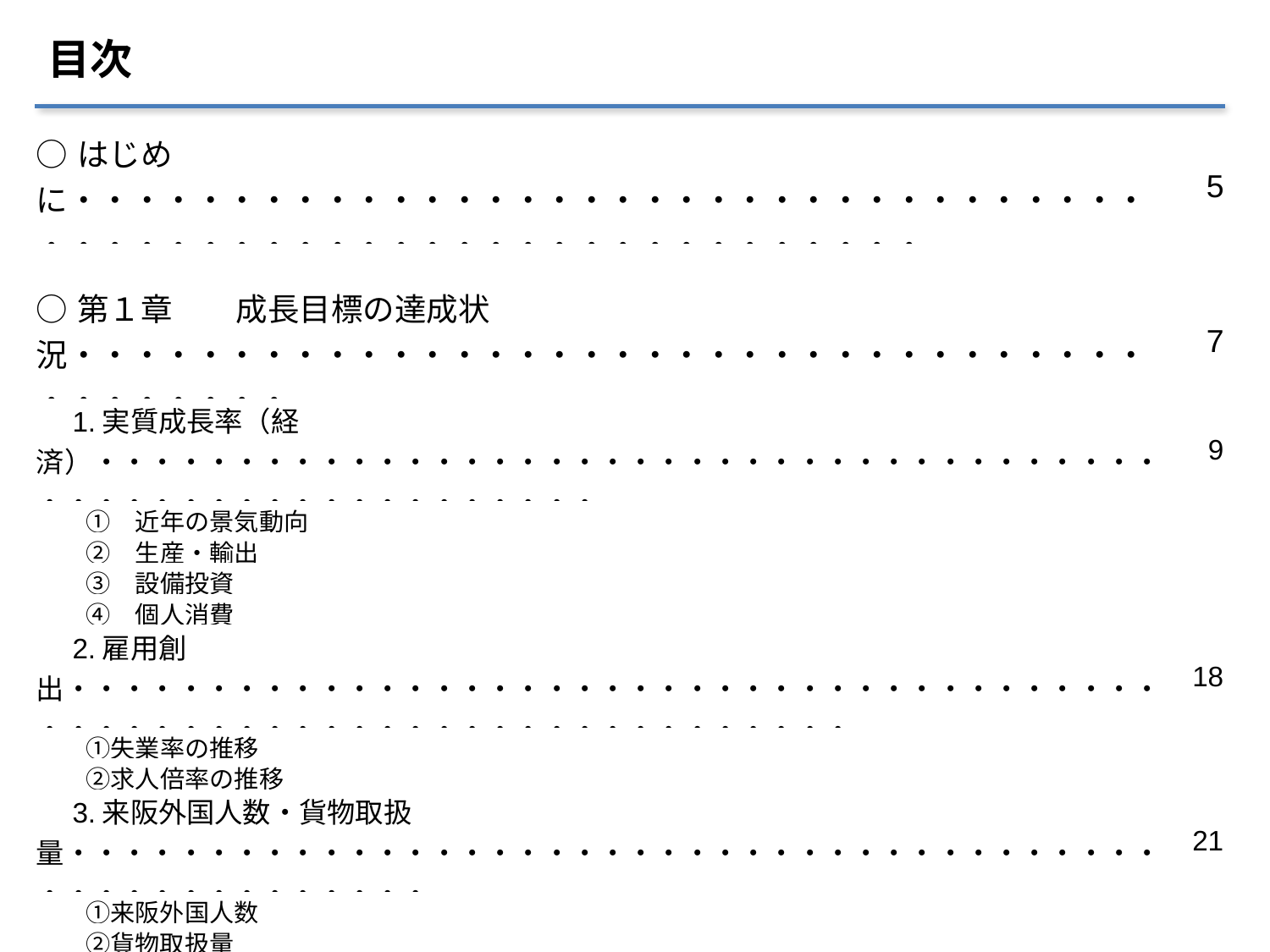

目次
| ○はじめに・・・・・・・・・・・・・・・・・・・・・・・・・・・・・・・・・・・・・・・・・・・・・・・・・・・・・・・・・・・・・・ | 5 |
| --- | --- |
|  |  |
| ○第１章　　成長目標の達成状況・・・・・・・・・・・・・・・・・・・・・・・・・・・・・・・・・・・・・・・・・・ | 7 |
| 1.実質成長率（経済）・・・・・・・・・・・・・・・・・・・・・・・・・・・・・・・・・・・・・・・・・・・・・・・・・・・・・・・・・・ | 9 |
| ①　近年の景気動向 |  |
| ②　生産・輸出 |  |
| ③　設備投資 |  |
| ④　個人消費 |  |
| 2.雇用創出・・・・・・・・・・・・・・・・・・・・・・・・・・・・・・・・・・・・・・・・・・・・・・・・・・・・・・・・・・・・・・・・・・・・ | 18 |
| ①失業率の推移 |  |
| ②求人倍率の推移 |  |
| 3.来阪外国人数・貨物取扱量・・・・・・・・・・・・・・・・・・・・・・・・・・・・・・・・・・・・・・・・・・・・・・・・・・・・・ | 21 |
| ①来阪外国人数 |  |
| ②貨物取扱量 |  |
|  |  |
| ○第2章　　成長のための５つの源泉ごとの状況・・・・・・・・・・・・・・・・・・・・・・・・・・・・・・・・ | 25 |
| 1.内外の集客力強化・・・・・・・・・・・・・・・・・・・・・・・・・・・・・・・・・・・・・・・・・・・・・・・・・・・・・・・・・・・・ | 27 |
| （1）世界的な創造都市、国際エンターテイメント都市の創出・・・・・・・・・・・・・・・・・・・・・・・・・・・・・・・・・・・・・・・・・・ | 28 |
| （2）関空観光ハブ化の推進・・・・・・・・・・・・・・・・・・・・・・・・・・・・・・・・・・・・・・・・・・・・・・・・・・・・・・・・・・・・・・・・・・・ | 33 |
| （3）関西観光ポータル化の推進・・・・・・・・・・・・・・・・・・・・・・・・・・・・・・・・・・・・・・・・・・・・・・・・・・・・・・・・・・・・・・・・ | 36 |